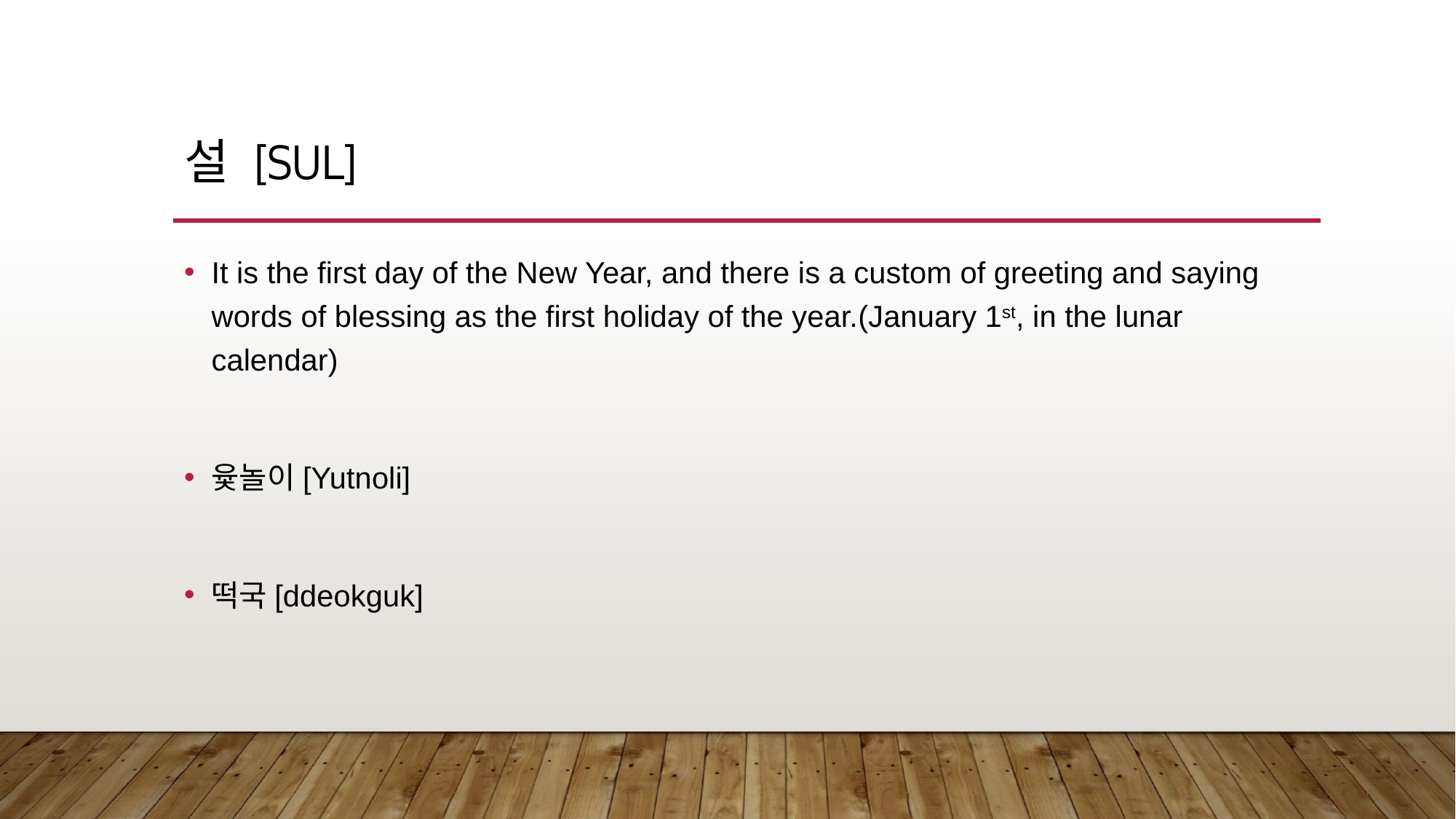

# 설 [sul]
It is the first day of the New Year, and there is a custom of greeting and saying words of blessing as the first holiday of the year.(January 1st, in the lunar calendar)

윷놀이[Yutnoli]

떡국[ddeokguk]